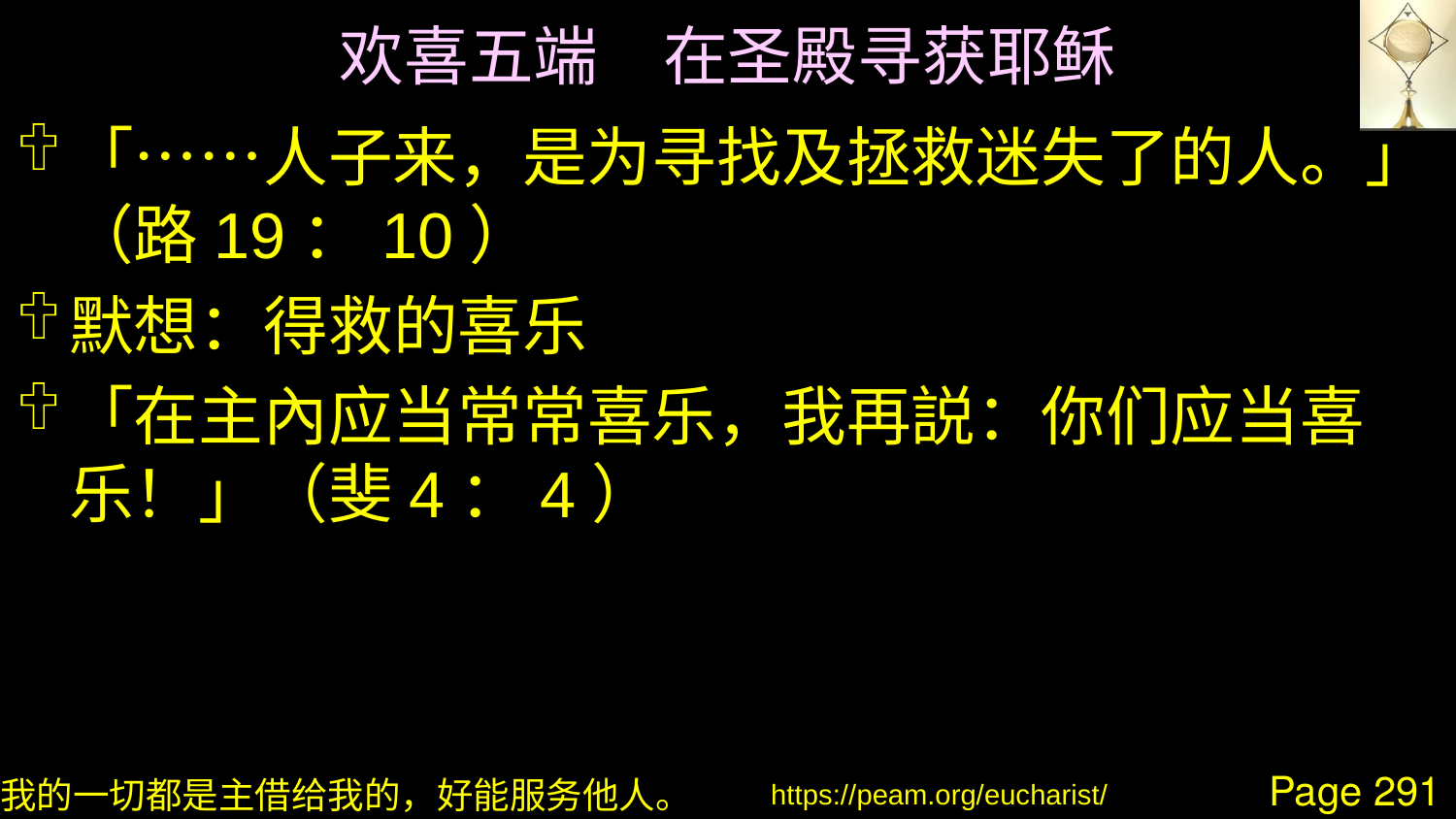

# 欢喜五端　在圣殿寻获耶稣
「……人子来，是为寻找及拯救迷失了的人。」（路19：10）
默想：得救的喜乐
「在主內应当常常喜乐，我再説：你们应当喜乐！」（斐4：4）